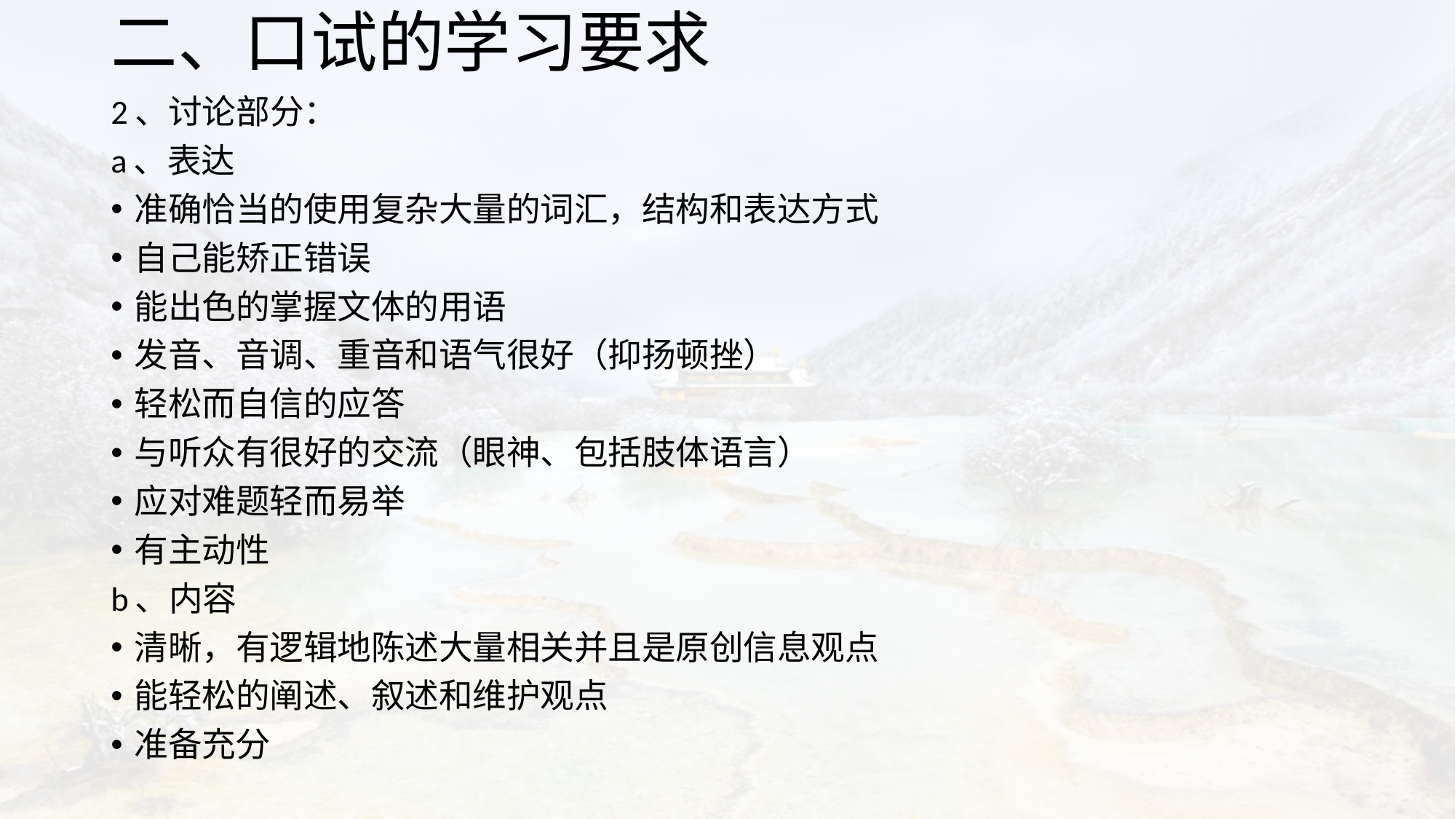

# 二、口试的学习要求
2、讨论部分：
a、表达
准确恰当的使用复杂大量的词汇，结构和表达方式
自己能矫正错误
能出色的掌握文体的用语
发音、音调、重音和语气很好（抑扬顿挫）
轻松而自信的应答
与听众有很好的交流（眼神、包括肢体语言）
应对难题轻而易举
有主动性
b、内容
清晰，有逻辑地陈述大量相关并且是原创信息观点
能轻松的阐述、叙述和维护观点
准备充分